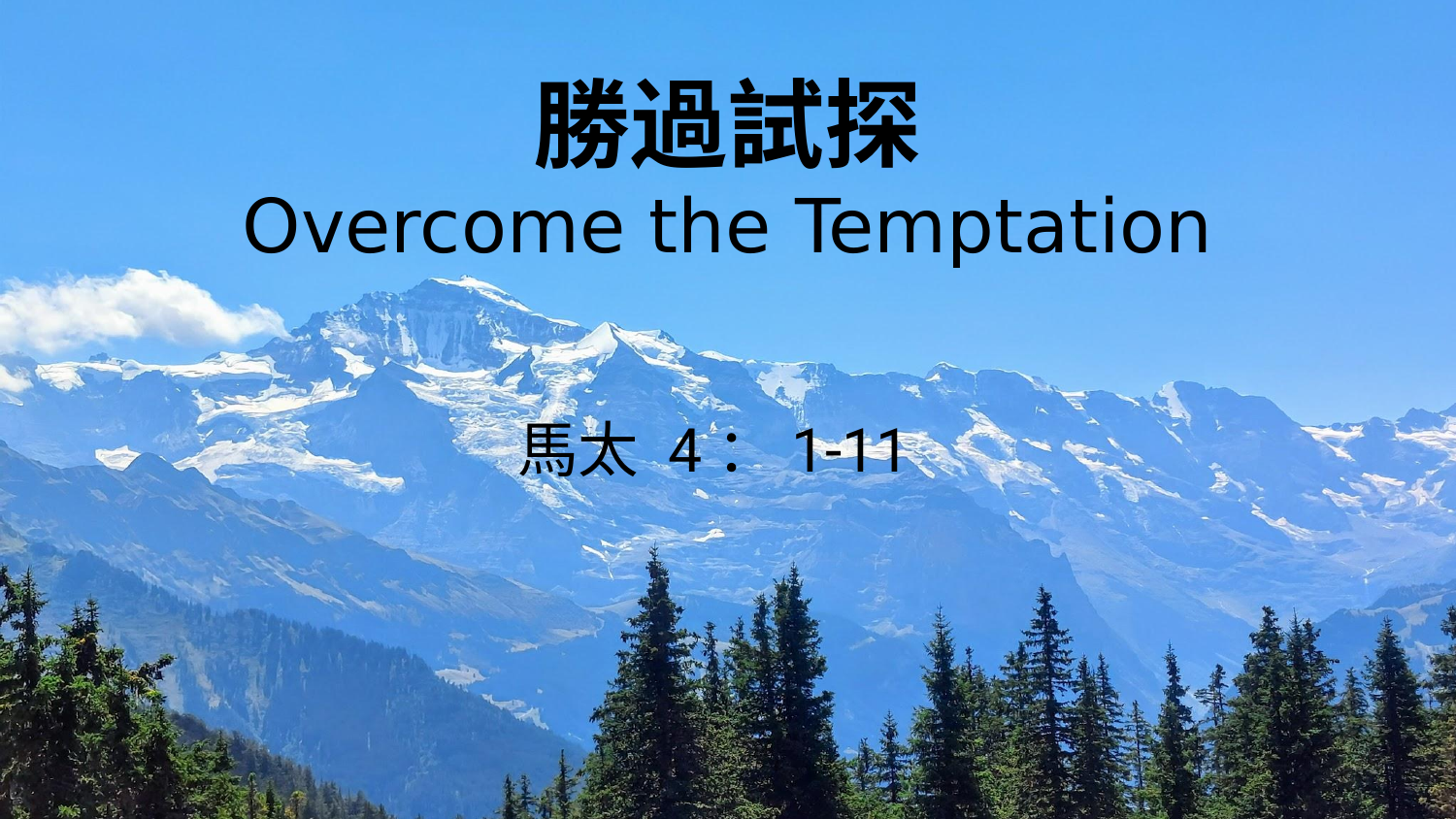

# 勝過試探
Overcome the Temptation
馬太 4：1-11